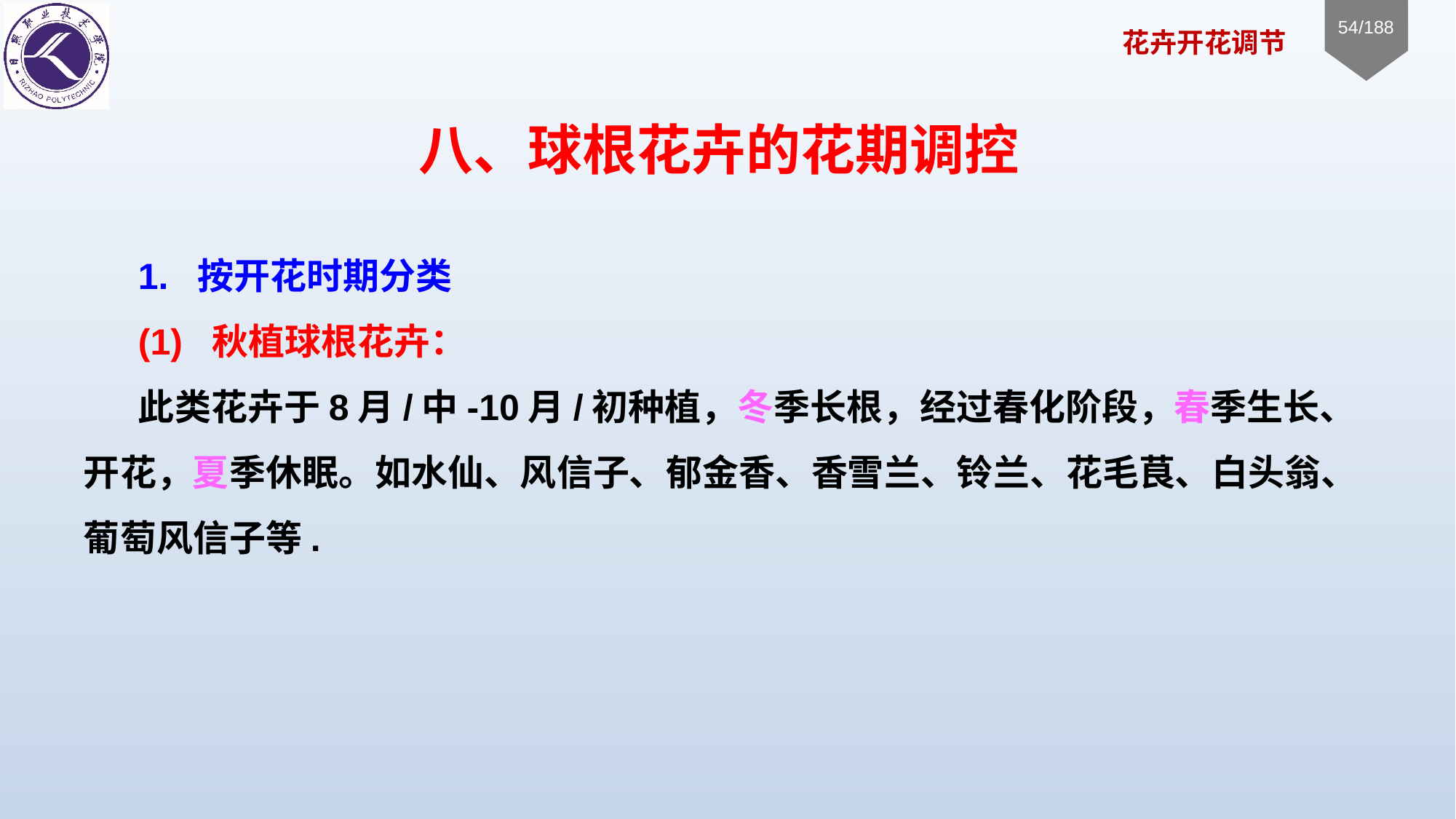

# 八、球根花卉的花期调控
1.  按开花时期分类
(1)  秋植球根花卉：
此类花卉于8月/中-10月/初种植，冬季长根，经过春化阶段，春季生长、开花，夏季休眠。如水仙、风信子、郁金香、香雪兰、铃兰、花毛茛、白头翁、葡萄风信子等.